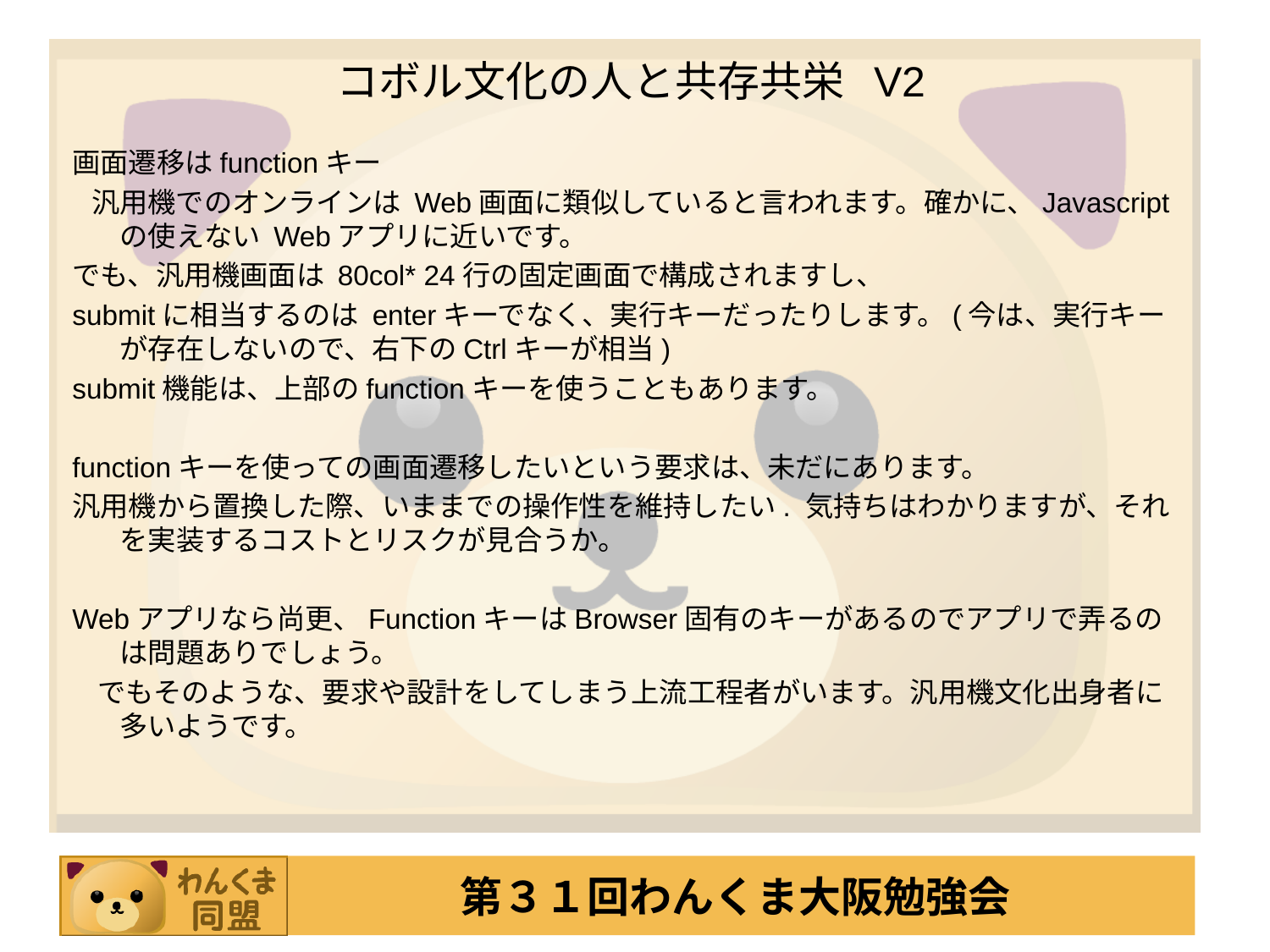

# コボル文化の人と共存共栄  V2
画面遷移はfunctionキー
  汎用機でのオンラインは Web画面に類似していると言われます。確かに、Javascriptの使えない Webアプリに近いです。
でも、汎用機画面は 80col* 24行の固定画面で構成されますし、
submitに相当するのは enterキーでなく、実行キーだったりします。(今は、実行キーが存在しないので、右下のCtrlキーが相当)
submit機能は、上部のfunctionキーを使うこともあります。

functionキーを使っての画面遷移したいという要求は、未だにあります。
汎用機から置換した際、いままでの操作性を維持したい. 気持ちはわかりますが、それを実装するコストとリスクが見合うか。

Webアプリなら尚更、FunctionキーはBrowser固有のキーがあるのでアプリで弄るのは問題ありでしょう。
   でもそのような、要求や設計をしてしまう上流工程者がいます。汎用機文化出身者に多いようです。